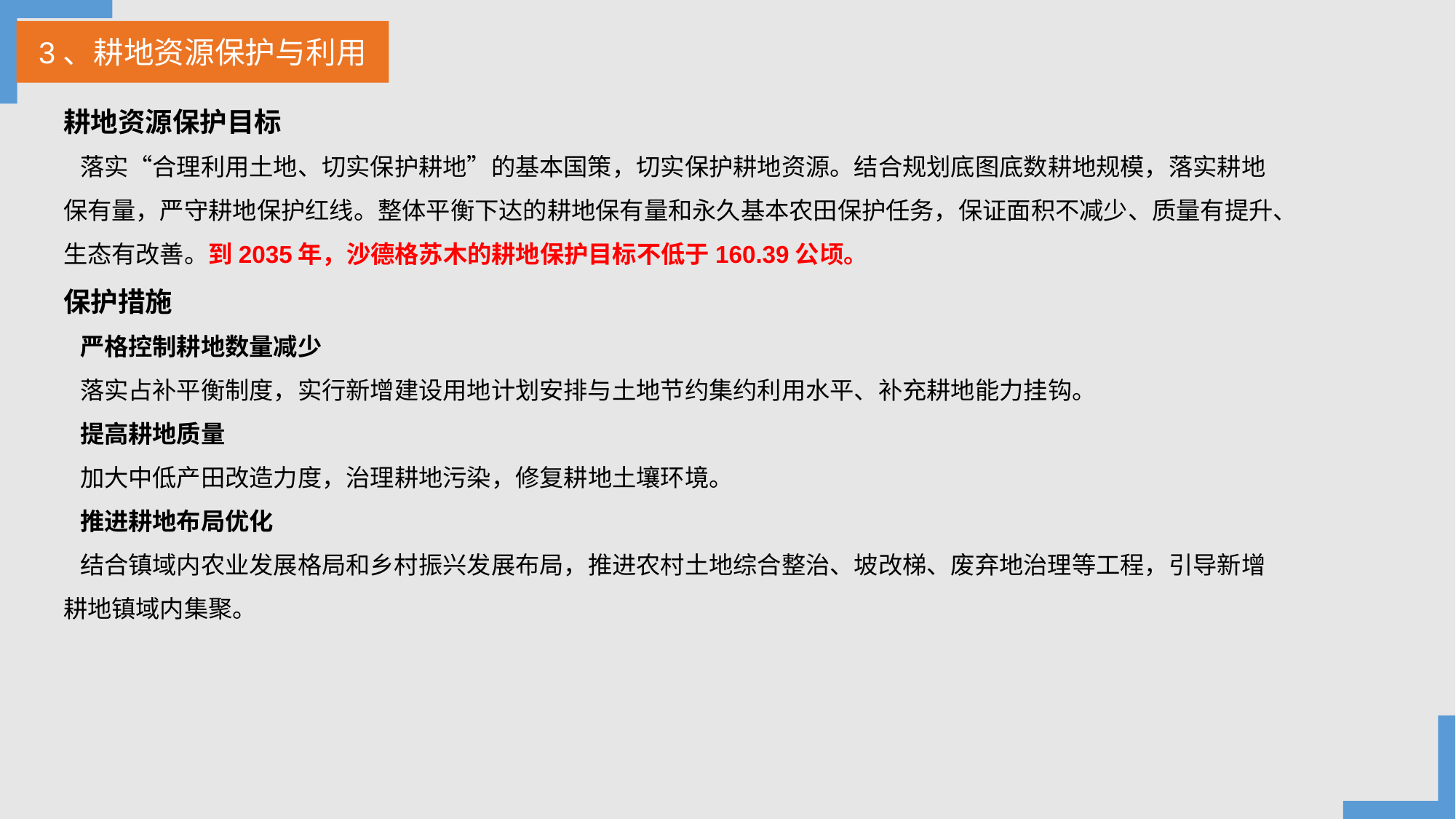

3、耕地资源保护与利用
耕地资源保护目标
  落实“合理利用土地、切实保护耕地”的基本国策，切实保护耕地资源。结合规划底图底数耕地规模，落实耕地保有量，严守耕地保护红线。整体平衡下达的耕地保有量和永久基本农田保护任务，保证面积不减少、质量有提升、生态有改善。到2035年，沙德格苏木的耕地保护目标不低于160.39公顷。
保护措施
  严格控制耕地数量减少
  落实占补平衡制度，实行新增建设用地计划安排与土地节约集约利用水平、补充耕地能力挂钩。
  提高耕地质量
  加大中低产田改造力度，治理耕地污染，修复耕地土壤环境。
  推进耕地布局优化
  结合镇域内农业发展格局和乡村振兴发展布局，推进农村土地综合整治、坡改梯、废弃地治理等工程，引导新增耕地镇域内集聚。